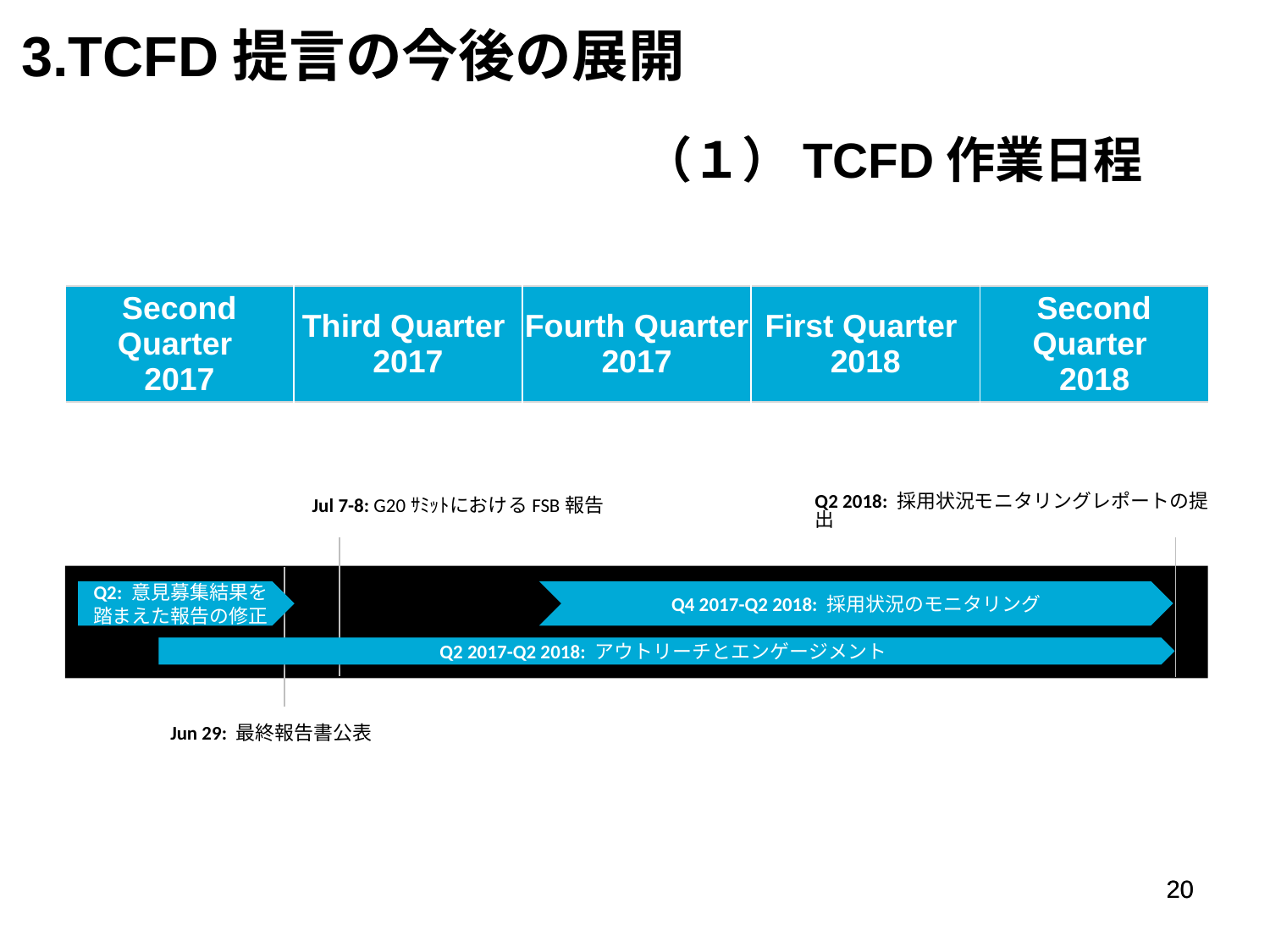

3.TCFD提言の今後の展開　　　　　　　　　　　　　　　　　　　　　　　　　　　　　　　　　　　　　　　　　（１）TCFD作業日程
| Second Quarter 2017 | Third Quarter 2017 | Fourth Quarter 2017 | First Quarter 2018 | Second Quarter 2018 |
| --- | --- | --- | --- | --- |
Jul 7-8: G20ｻﾐｯﾄにおけるFSB報告
Q2 2018: 採用状況モニタリングレポートの提出

Q2: 意見募集結果を踏まえた報告の修正
Q4 2017-Q2 2018: 採用状況のモニタリング
Q2 2017-Q2 2018: アウトリーチとエンゲージメント
Jun 29: 最終報告書公表
20
20